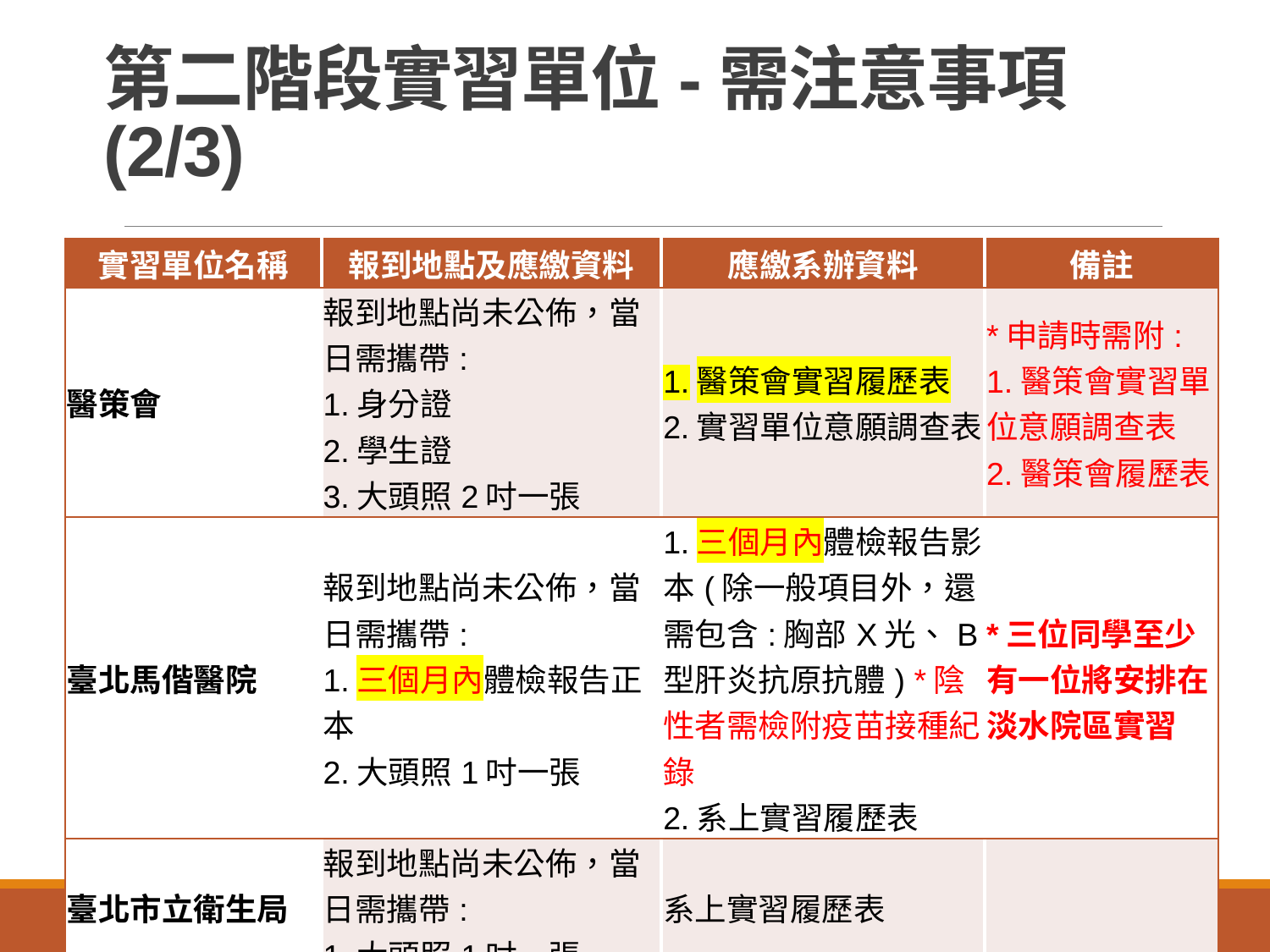

# 第二階段實習單位-需注意事項(2/3)
| 實習單位名稱 | 報到地點及應繳資料 | 應繳系辦資料 | 備註 |
| --- | --- | --- | --- |
| 醫策會 | 報到地點尚未公佈，當日需攜帶: 1.身分證 2.學生證 3.大頭照2吋一張 | 1.醫策會實習履歷表 2.實習單位意願調查表 | \*申請時需附: 1.醫策會實習單位意願調查表 2.醫策會履歷表 |
| 臺北馬偕醫院 | 報到地點尚未公佈，當日需攜帶: 1.三個月內體檢報告正本 2.大頭照1吋一張 | 1.三個月內體檢報告影本(除一般項目外，還需包含:胸部X光、B型肝炎抗原抗體) \*陰性者需檢附疫苗接種紀錄 2.系上實習履歷表 | \*三位同學至少有一位將安排在淡水院區實習 |
| 臺北市立衛生局 | 報到地點尚未公佈，當日需攜帶: 1.大頭照1吋一張 | 系上實習履歷表 |  |
| 康詠衛生資訊有限公司 | 報到地點尚未公佈 | 系上實習履歷表 |  |
27